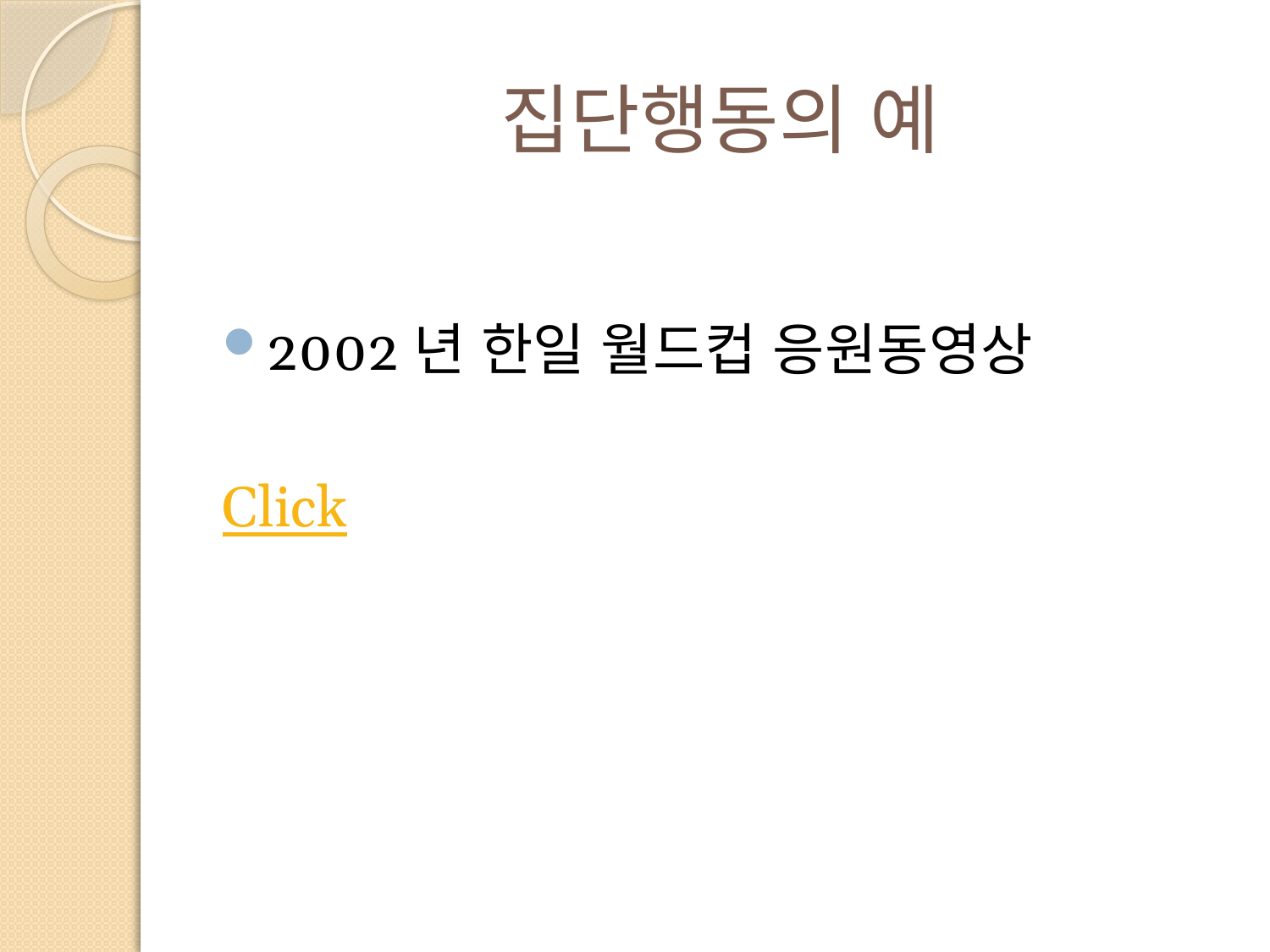

# 집단행동의 예
2002년 한일 월드컵 응원동영상

Click